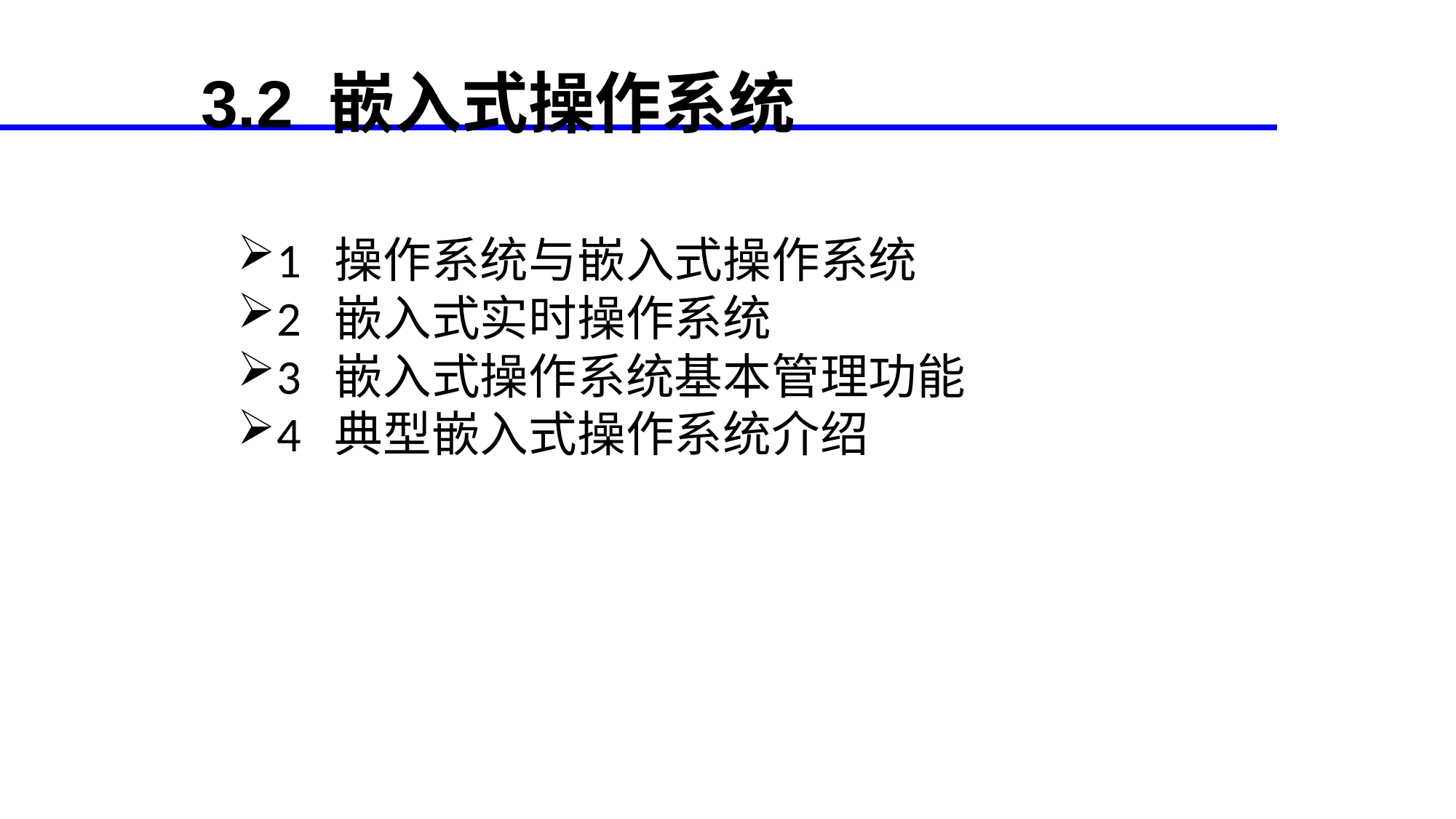

3.2 嵌入式操作系统
1  操作系统与嵌入式操作系统
2  嵌入式实时操作系统
3  嵌入式操作系统基本管理功能
4  典型嵌入式操作系统介绍
26